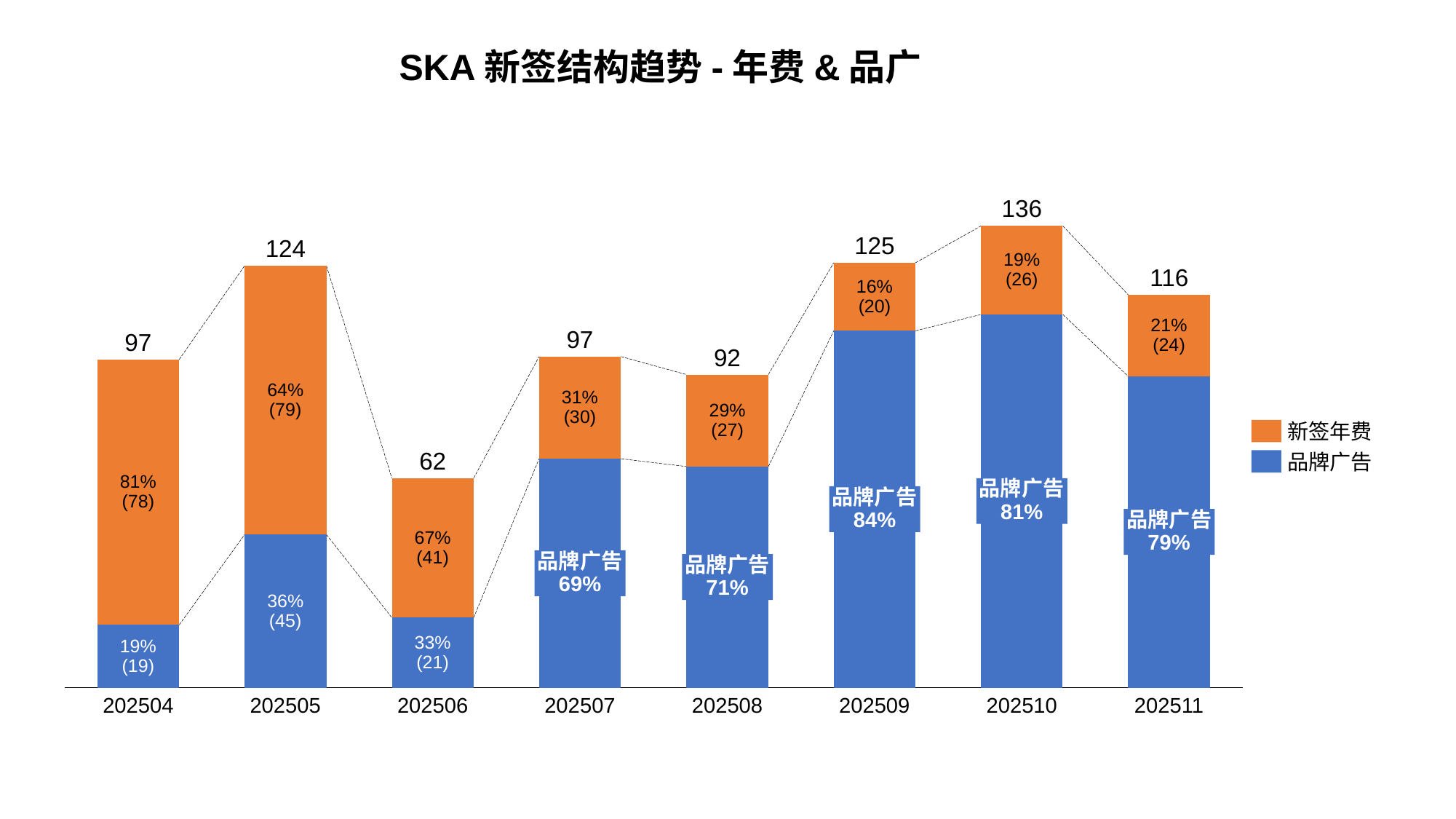

SKA新签结构趋势-年费&品广
136

### Chart

| Category |  |  |
|---|---|---|
125
124
19%
(26)
116
16%
(20)
21%
(24)
97
97
92
64%
(79)
31%
(30)
29%
(27)

新签年费
62

品牌广告
81%
(78)
品牌广告
81%
品牌广告
84%
品牌广告
79%
67%
(41)
品牌广告
69%
品牌广告
71%
36%
(45)
33%
(21)
19%
(19)
202504
202505
202506
202507
202508
202509
202510
202511